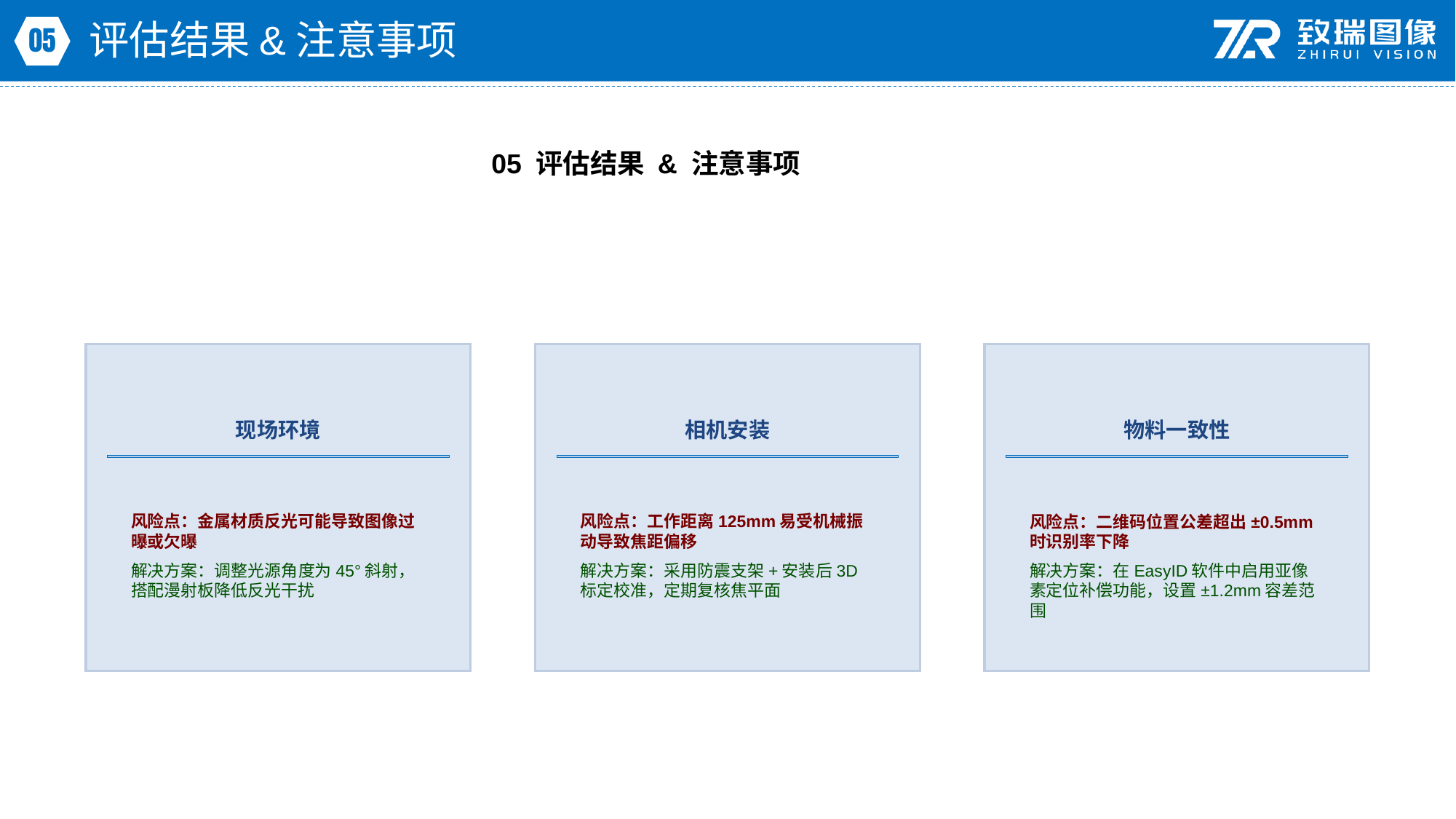

评估结果&注意事项
05

05 评估结果 & 注意事项

现场环境

相机安装

物料一致性

风险点：金属材质反光可能导致图像过曝或欠曝
解决方案：调整光源角度为45°斜射，搭配漫射板降低反光干扰

风险点：工作距离125mm易受机械振动导致焦距偏移
解决方案：采用防震支架+安装后3D标定校准，定期复核焦平面

风险点：二维码位置公差超出±0.5mm时识别率下降
解决方案：在EasyID软件中启用亚像素定位补偿功能，设置±1.2mm容差范围